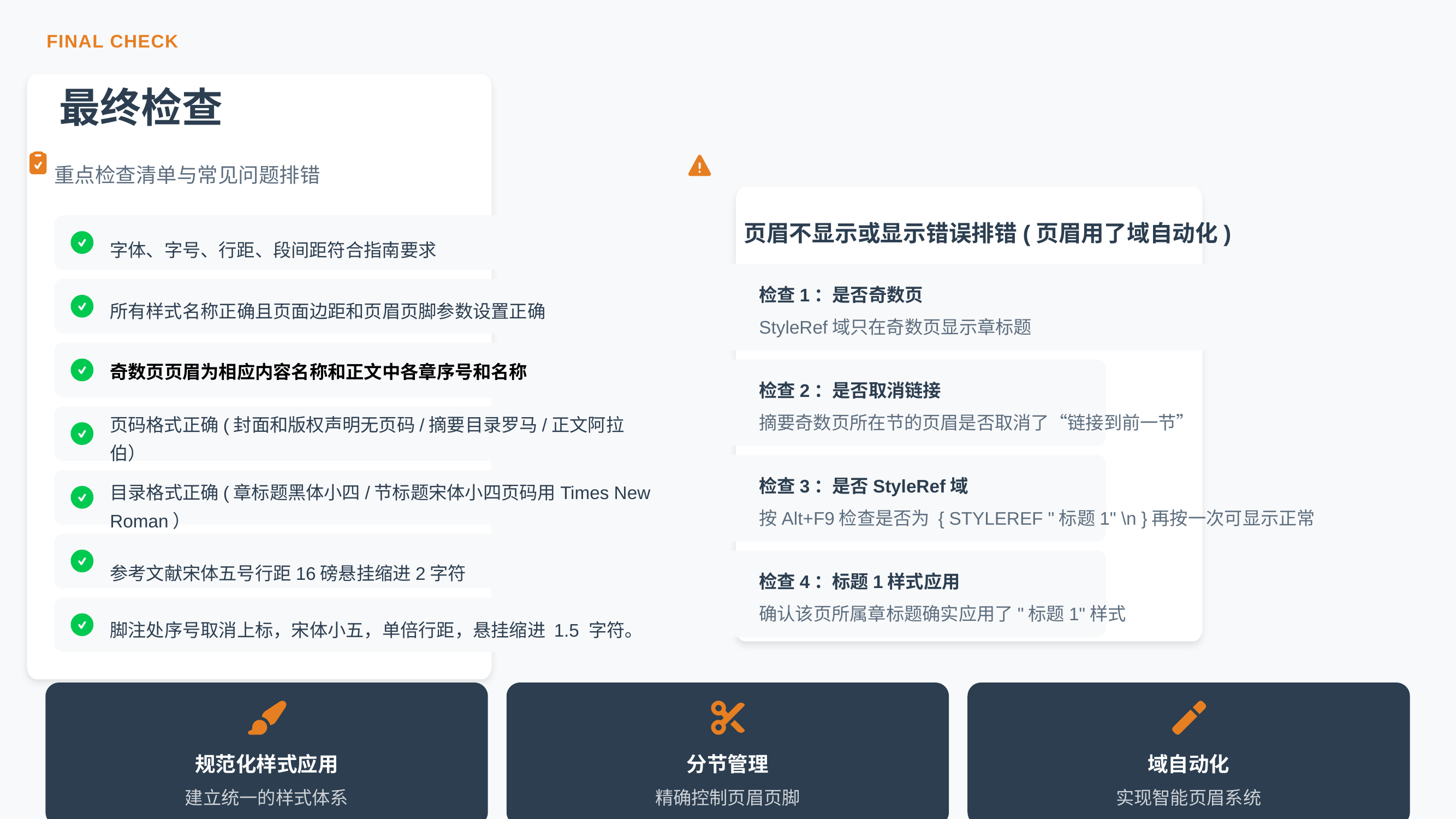

FINAL CHECK

最终检查

重点检查清单与常见问题排错

页眉不显示或显示错误排错(页眉用了域自动化)

字体、字号、行距、段间距符合指南要求

检查1：是否奇数页

所有样式名称正确且页面边距和页眉页脚参数设置正确

StyleRef域只在奇数页显示章标题

奇数页页眉为相应内容名称和正文中各章序号和名称

检查2：是否取消链接
摘要奇数页所在节的页眉是否取消了“链接到前一节”

页码格式正确(封面和版权声明无页码/摘要目录罗马/正文阿拉伯）

检查3：是否StyleRef域

目录格式正确(章标题黑体小四/节标题宋体小四页码用Times New Roman）

按Alt+F9检查是否为 { STYLEREF "标题1" \n }再按一次可显示正常

参考文献宋体五号行距16磅悬挂缩进2字符

检查4：标题1样式应用
确认该页所属章标题确实应用了"标题1"样式

脚注处序号取消上标，宋体小五，单倍行距，悬挂缩进 1.5 字符。

规范化样式应用

规范化样式应用
分节管理
域自动化
建立统一的样式体系
精确控制页眉页脚
实现智能页眉系统